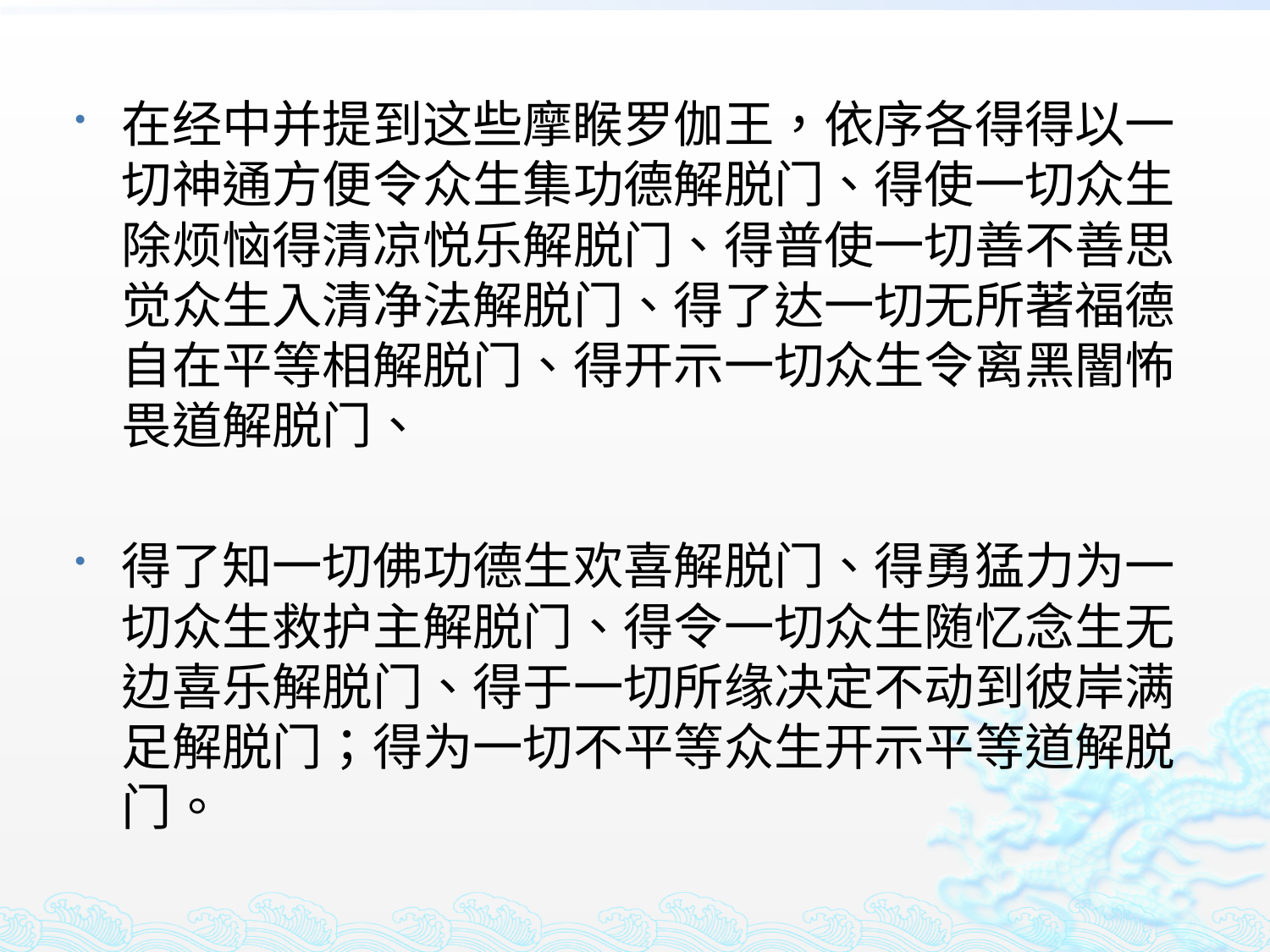

在经中并提到这些摩睺罗伽王，依序各得得以一切神通方便令众生集功德解脱门、得使一切众生除烦恼得清凉悦乐解脱门、得普使一切善不善思觉众生入清净法解脱门、得了达一切无所著福德自在平等相解脱门、得开示一切众生令离黑闇怖畏道解脱门、

得了知一切佛功德生欢喜解脱门、得勇猛力为一切众生救护主解脱门、得令一切众生随忆念生无边喜乐解脱门、得于一切所缘决定不动到彼岸满足解脱门；得为一切不平等众生开示平等道解脱门。